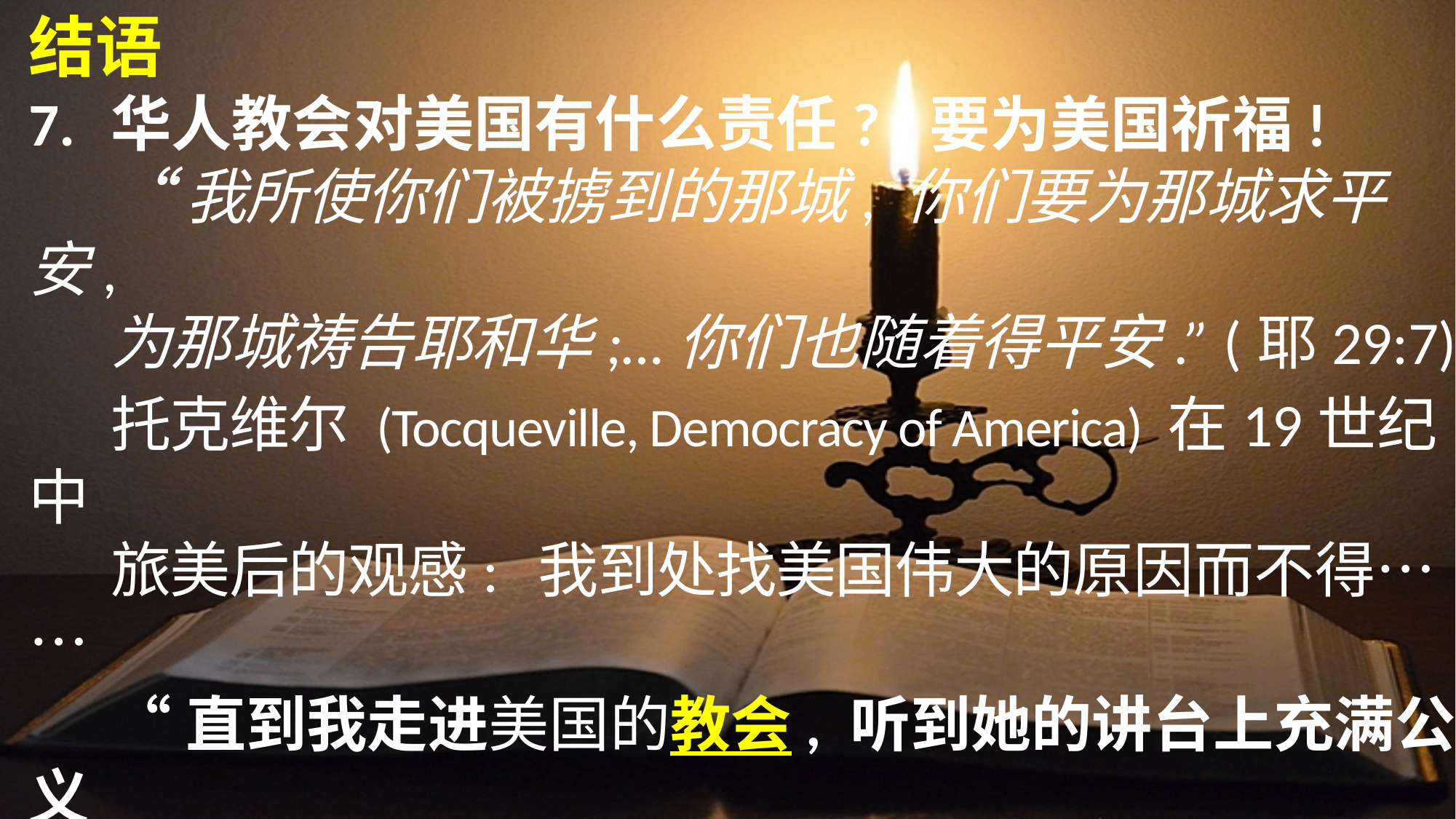

结语
7.	华人教会对美国有什么责任?
	“我所使你们被掳到的那城, 你们要为那城求平安,
	为那城祷告耶和华;…你们也随着得	平安.” (耶29:7)
	托克维尔 (Tocqueville, Democracy of America) 在19世纪中
	旅美后的观感:  我到处找美国伟大的原因而不得……
	“直到我走进美国的教会, 听到她的讲台上充满公义
	的火焰, 我才明白她属天力量的秘密. 美国之所以
	伟大, 是因为美国是善良的, 如果美国不再善良…
	美国就不再伟大.”
要为美国祈福!